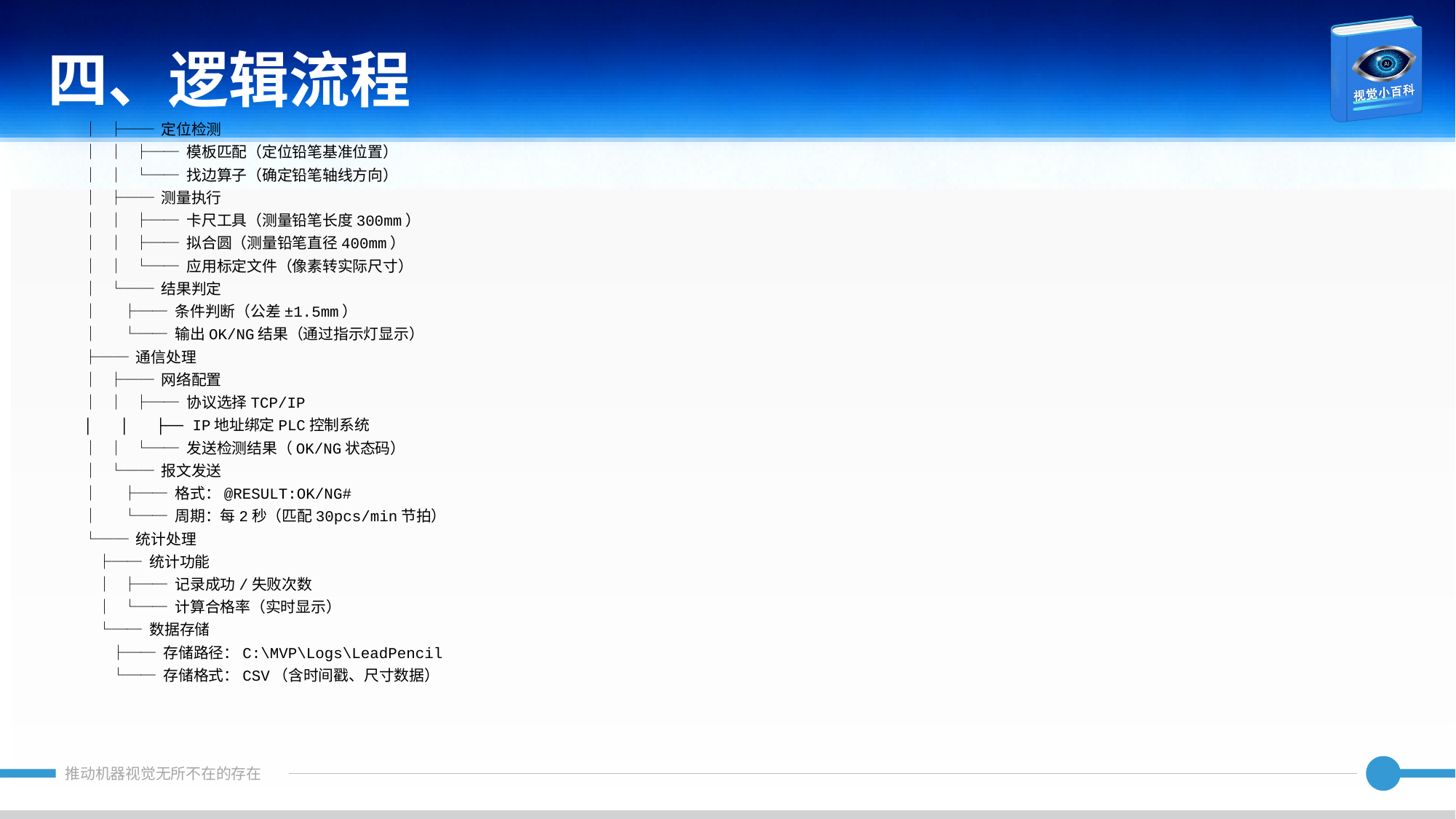

四、逻辑流程

│   ├── 定位检测
│   │   ├── 模板匹配（定位铅笔基准位置）
│   │   └── 找边算子（确定铅笔轴线方向）
│   ├── 测量执行
│   │   ├── 卡尺工具（测量铅笔长度300mm）
│   │   ├── 拟合圆（测量铅笔直径400mm）
│   │   └── 应用标定文件（像素转实际尺寸）
│   └── 结果判定
│       ├── 条件判断（公差±1.5mm）
│       └── 输出OK/NG结果（通过指示灯显示）
├── 通信处理
│   ├── 网络配置
│   │   ├── 协议选择TCP/IP
│   │   ├── IP地址绑定PLC控制系统
│   │   └── 发送检测结果（OK/NG状态码）
│   └── 报文发送
│       ├── 格式：@RESULT:OK/NG#
│       └── 周期：每2秒（匹配30pcs/min节拍）
└── 统计处理
    ├── 统计功能
    │   ├── 记录成功/失败次数
    │   └── 计算合格率（实时显示）
    └── 数据存储
        ├── 存储路径：C:\MVP\Logs\LeadPencil
        └── 存储格式：CSV（含时间戳、尺寸数据）
9